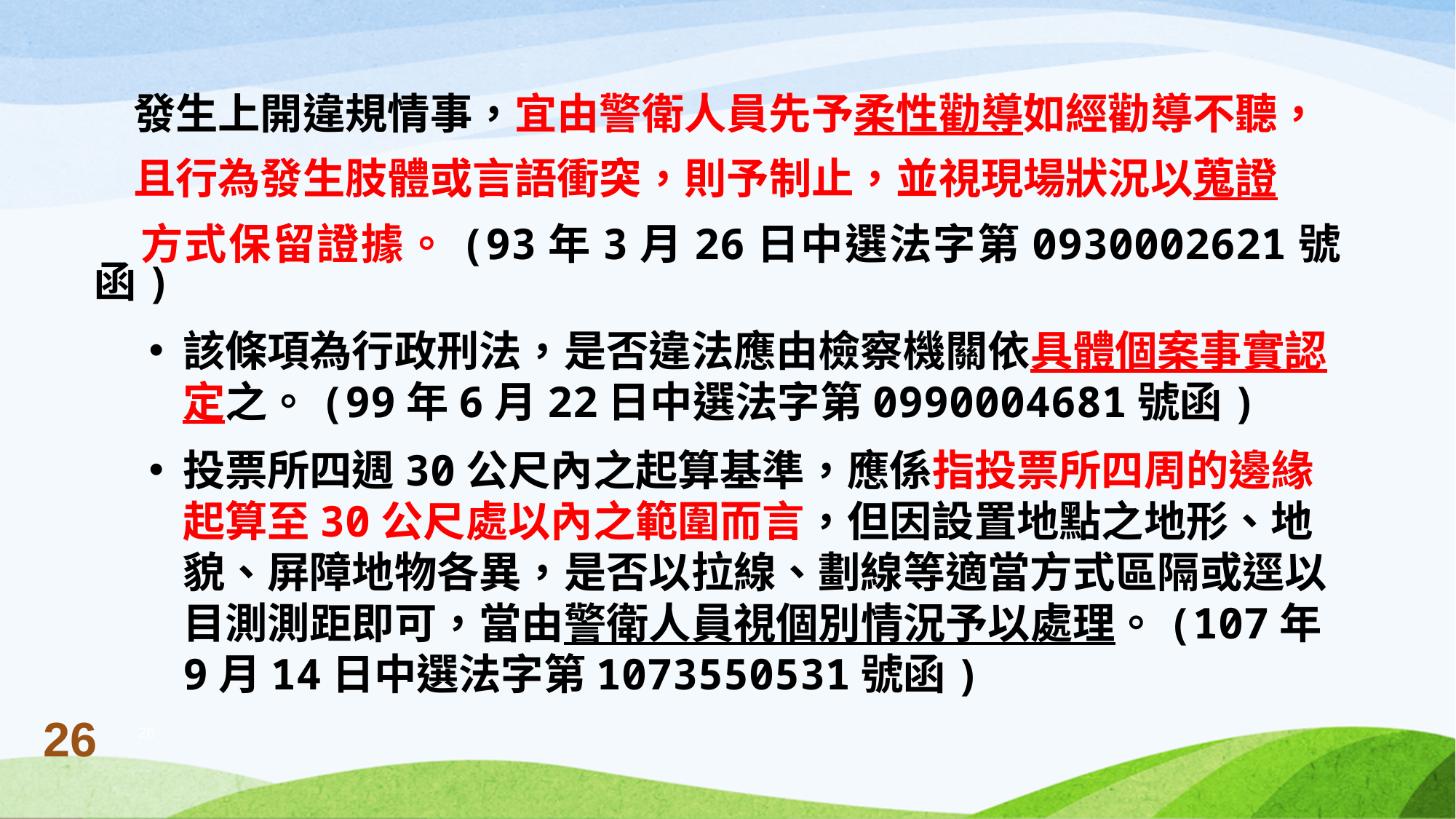

發生上開違規情事，宜由警衛人員先予柔性勸導如經勸導不聽，
   且行為發生肢體或言語衝突，則予制止，並視現場狀況以蒐證
   方式保留證據。(93年3月26日中選法字第0930002621號函)
該條項為行政刑法，是否違法應由檢察機關依具體個案事實認定之。(99年6月22日中選法字第0990004681號函)
投票所四週30公尺內之起算基準，應係指投票所四周的邊緣起算至30公尺處以內之範圍而言，但因設置地點之地形、地貌、屏障地物各異，是否以拉線、劃線等適當方式區隔或逕以目測測距即可，當由警衛人員視個別情況予以處理。(107年9月14日中選法字第1073550531號函)

26
26